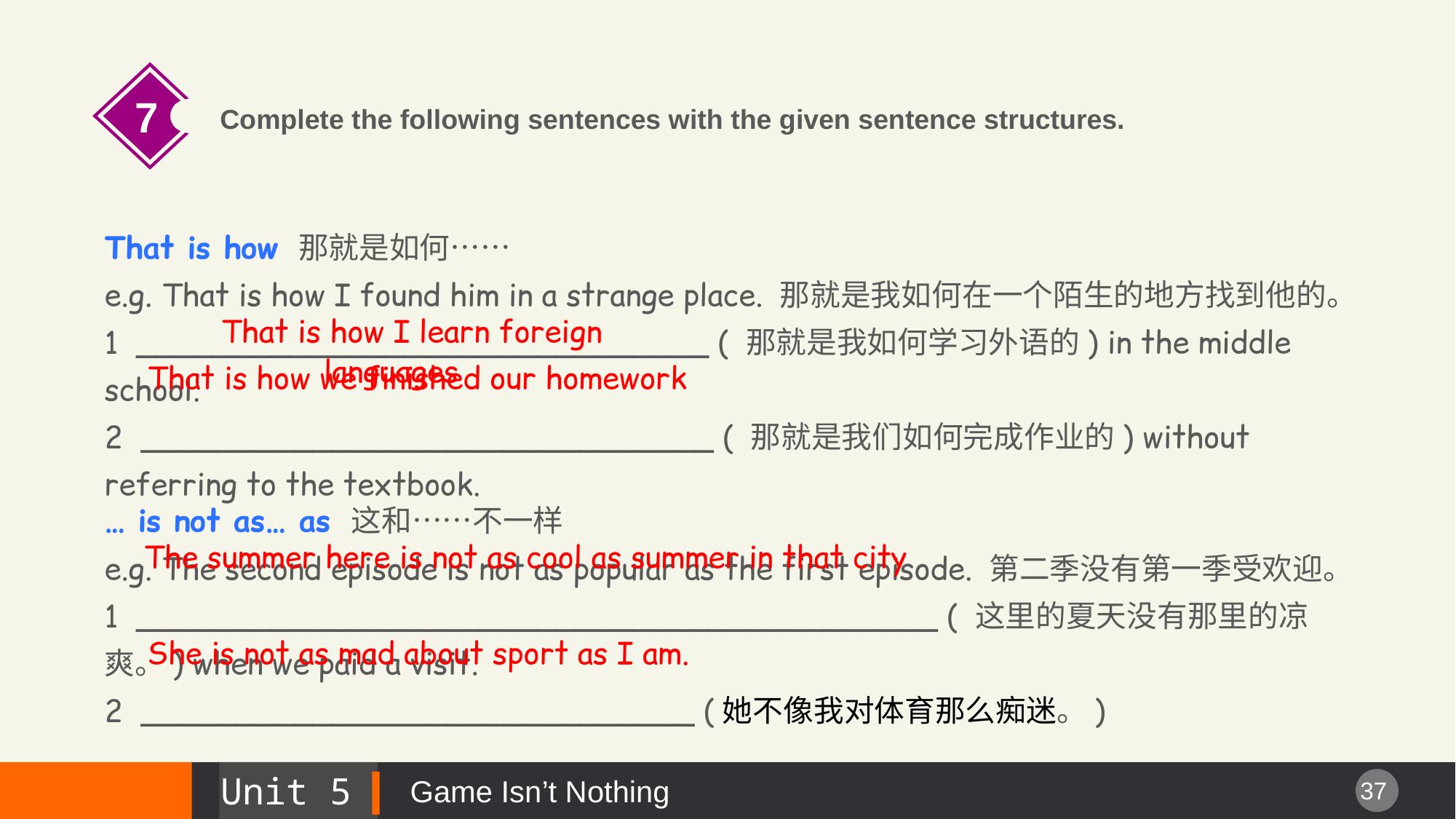

7
Complete the following sentences with the given sentence structures.
That is how 那就是如何……
e.g. That is how I found him in a strange place. 那就是我如何在一个陌生的地方找到他的。
1  ______________________________ ( 那就是我如何学习外语的) in the middle school.
2  ______________________________ ( 那就是我们如何完成作业的) without referring to the textbook.
… is not as… as 这和……不一样
e.g. The second episode is not as popular as the first episode. 第二季没有第一季受欢迎。
1  __________________________________________ ( 这里的夏天没有那里的凉爽。) when we paid a visit.
2  _____________________________ (她不像我对体育那么痴迷。)
That is how I learn foreign languages
That is how we finished our homework
The summer here is not as cool as summer in that city
She is not as mad about sport as I am.